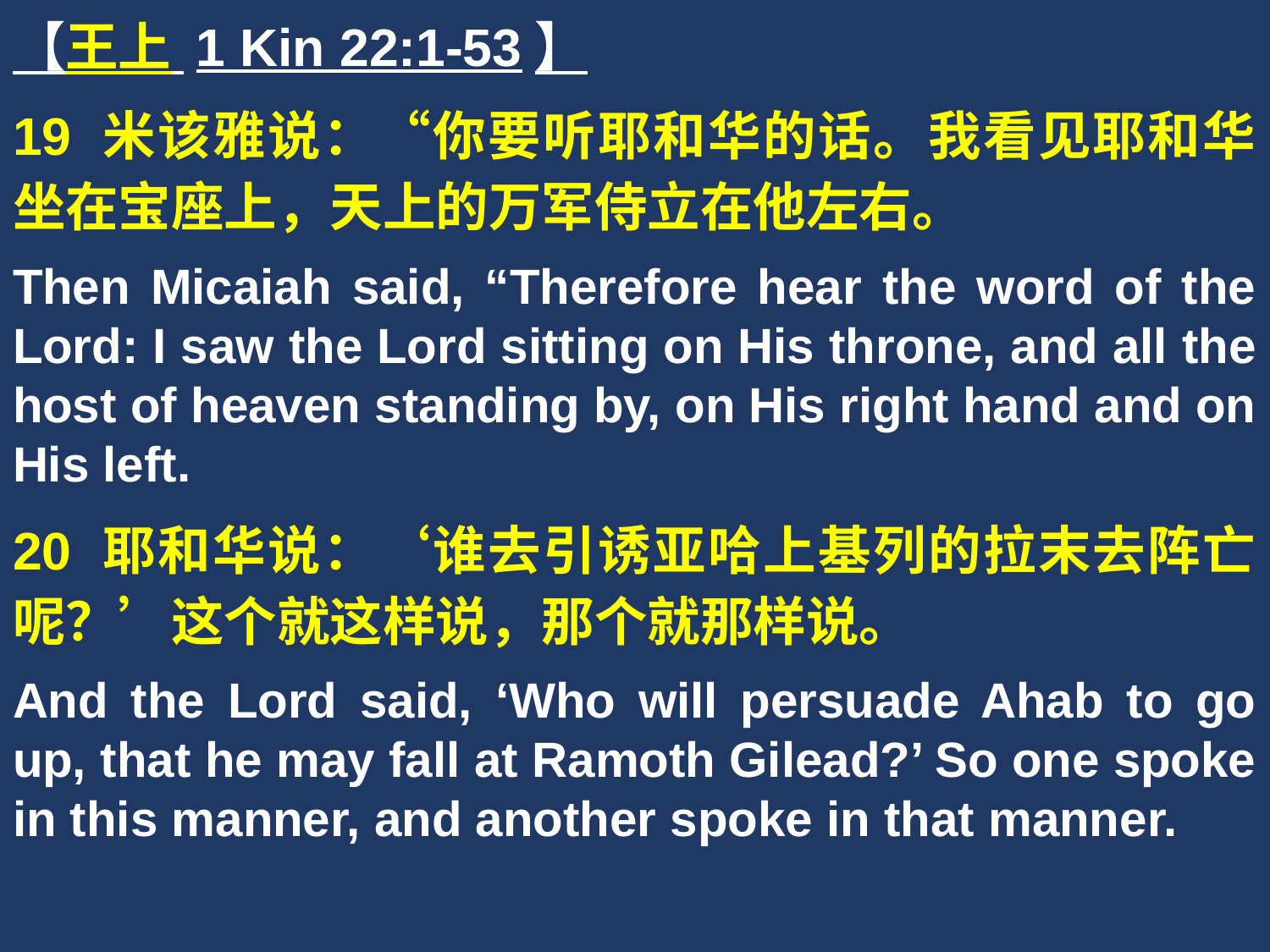

【王上 1 Kin 22:1-53】
19 米该雅说：“你要听耶和华的话。我看见耶和华坐在宝座上，天上的万军侍立在他左右。
Then Micaiah said, “Therefore hear the word of the Lord: I saw the Lord sitting on His throne, and all the host of heaven standing by, on His right hand and on His left.
20 耶和华说：‘谁去引诱亚哈上基列的拉末去阵亡呢？’这个就这样说，那个就那样说。
And the Lord said, ‘Who will persuade Ahab to go up, that he may fall at Ramoth Gilead?’ So one spoke in this manner, and another spoke in that manner.